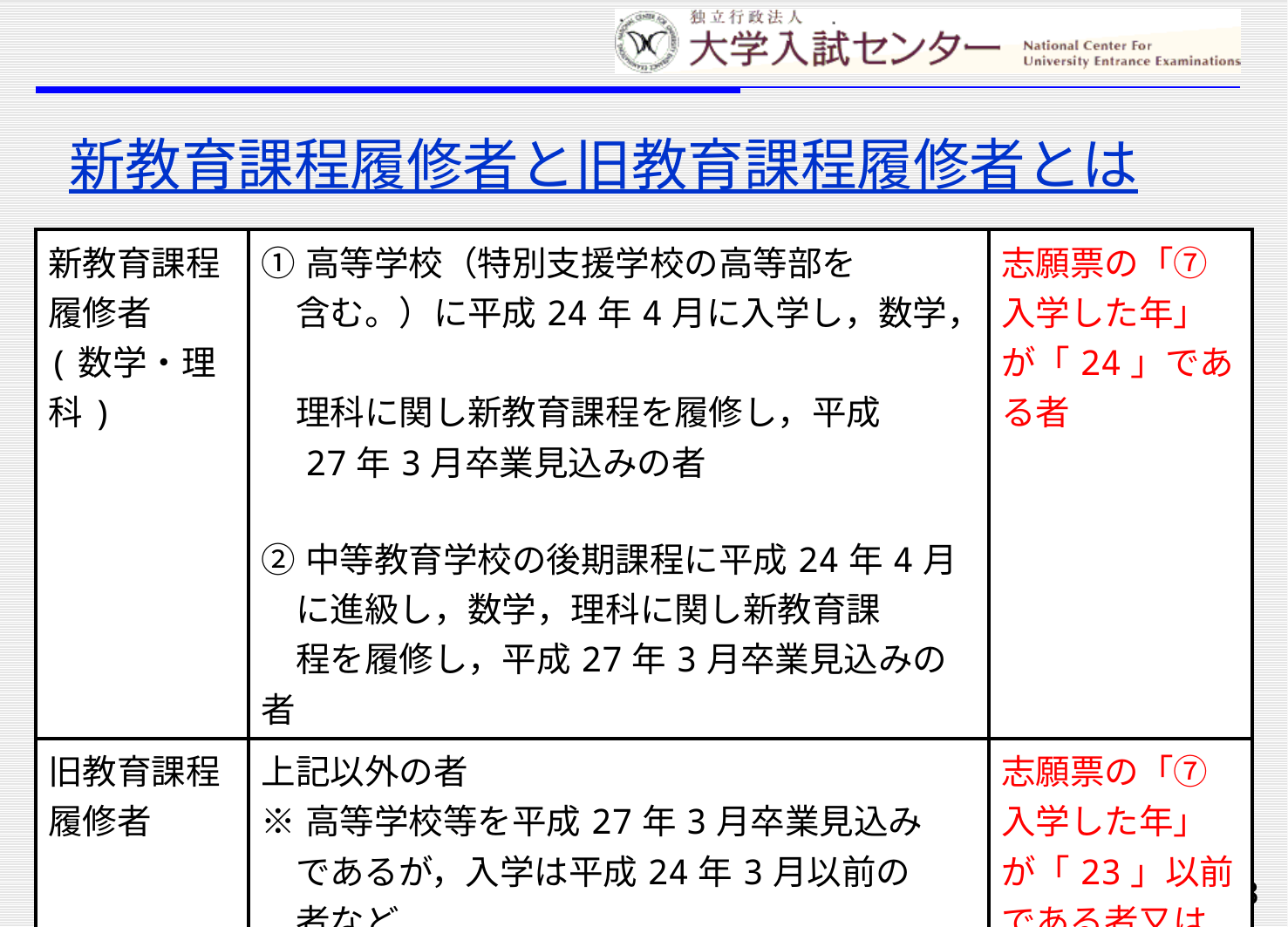

新教育課程履修者と旧教育課程履修者とは

| 新教育課程履修者 (数学・理科) | ①高等学校（特別支援学校の高等部を 　含む。）に平成24年4月に入学し，数学， 　理科に関し新教育課程を履修し，平成 　27年3月卒業見込みの者 ②中等教育学校の後期課程に平成24年4月 　に進級し，数学，理科に関し新教育課 　程を履修し，平成27年3月卒業見込みの者 | 志願票の「⑦入学した年」が「24」である者 |
| --- | --- | --- |
| 旧教育課程履修者 | 上記以外の者 ※高等学校等を平成27年3月卒業見込み 　であるが，入学は平成24年3月以前の 　者など | 志願票の「⑦入学した年」が「23」以前である者又はその他の資格で出願する者 |
33